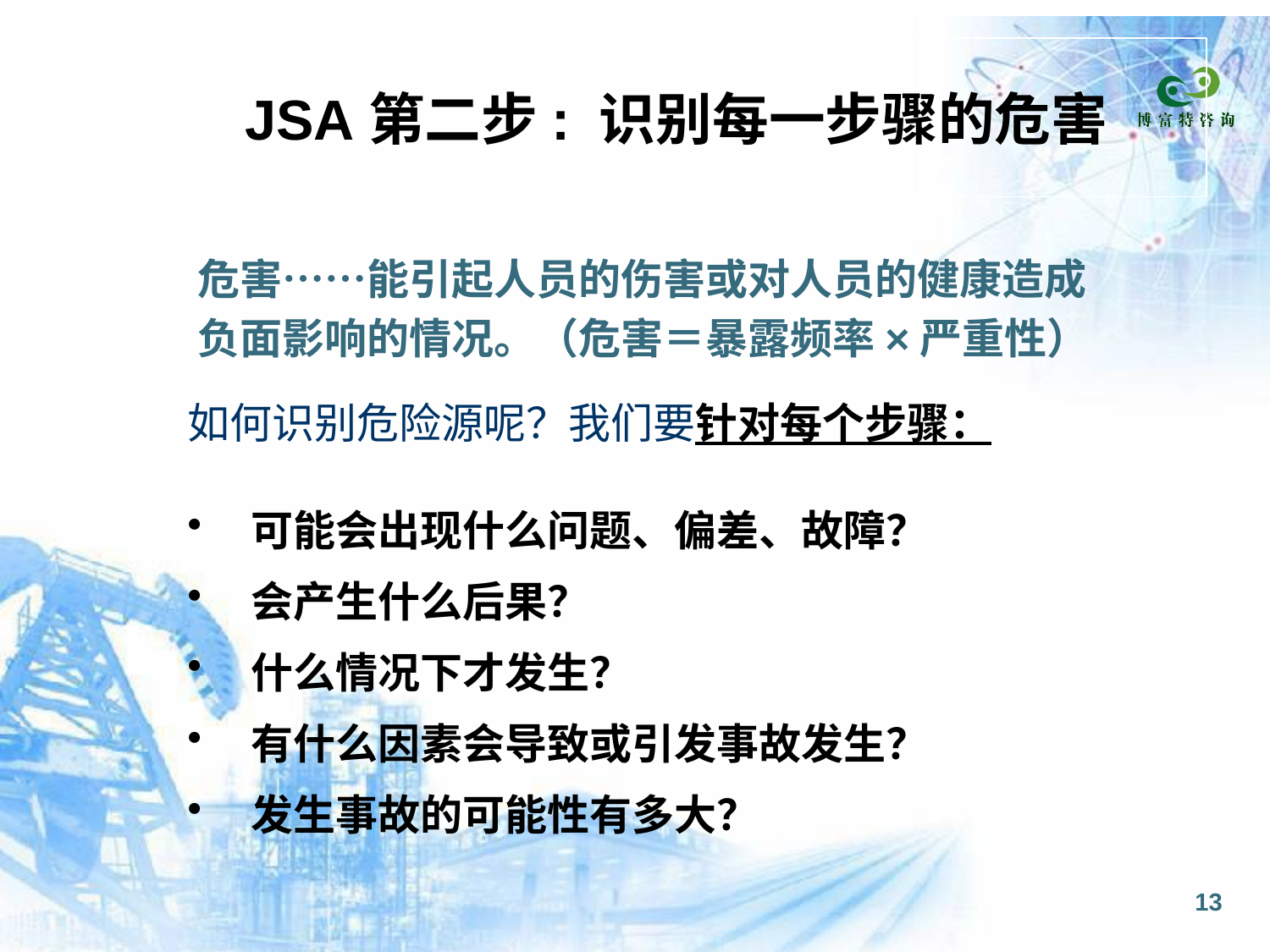

JSA第二步: 识别每一步骤的危害
危害……能引起人员的伤害或对人员的健康造成
负面影响的情况。（危害＝暴露频率×严重性）

如何识别危险源呢？我们要针对每个步骤：

可能会出现什么问题、偏差、故障？
会产生什么后果？
什么情况下才发生？
有什么因素会导致或引发事故发生？
发生事故的可能性有多大？
13